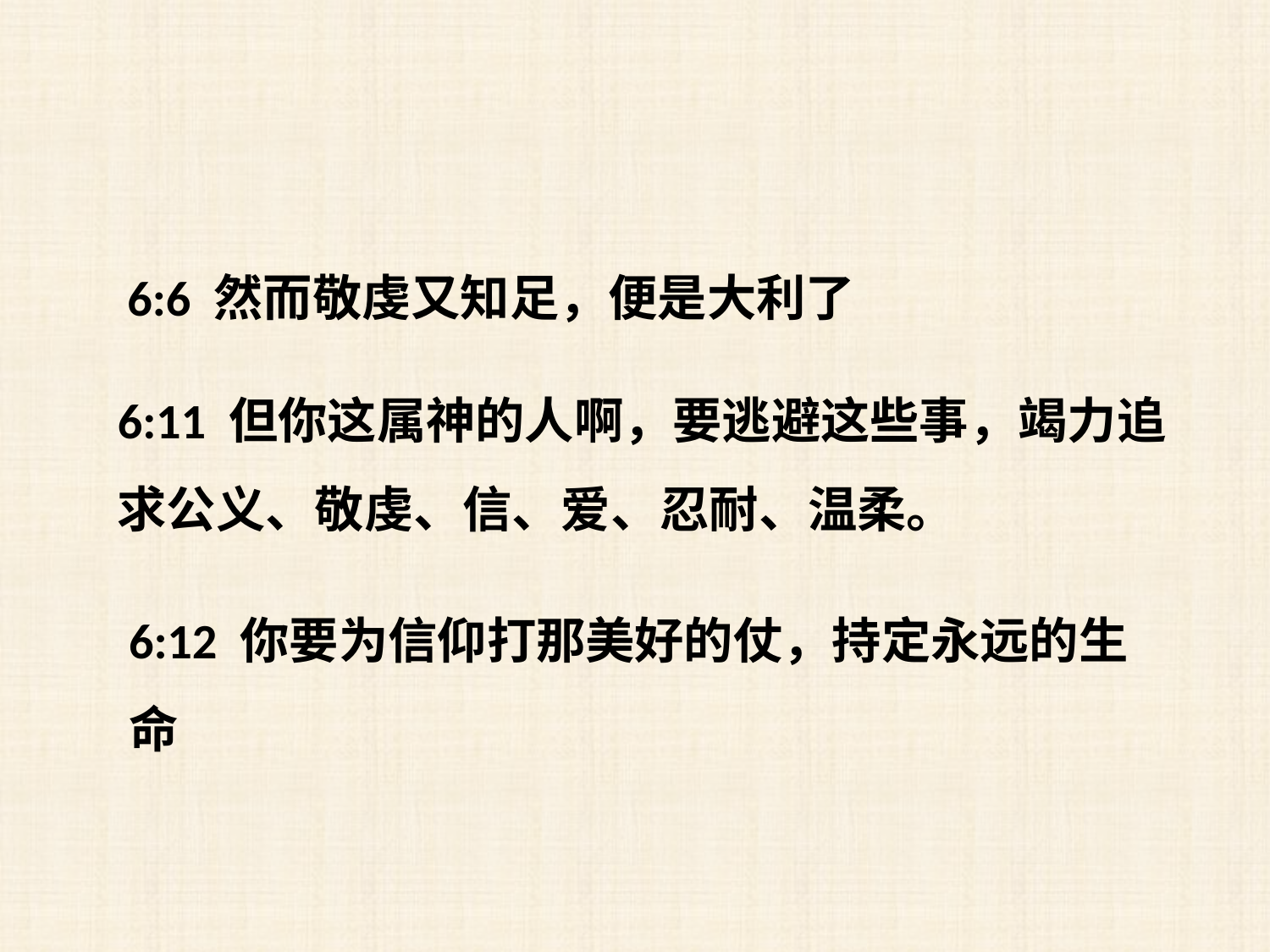

6:6 然而敬虔又知足，便是大利了
6:11 但你这属神的人啊，要逃避这些事，竭力追求公义、敬虔、信、爱、忍耐、温柔。
6:12 你要为信仰打那美好的仗，持定永远的生命